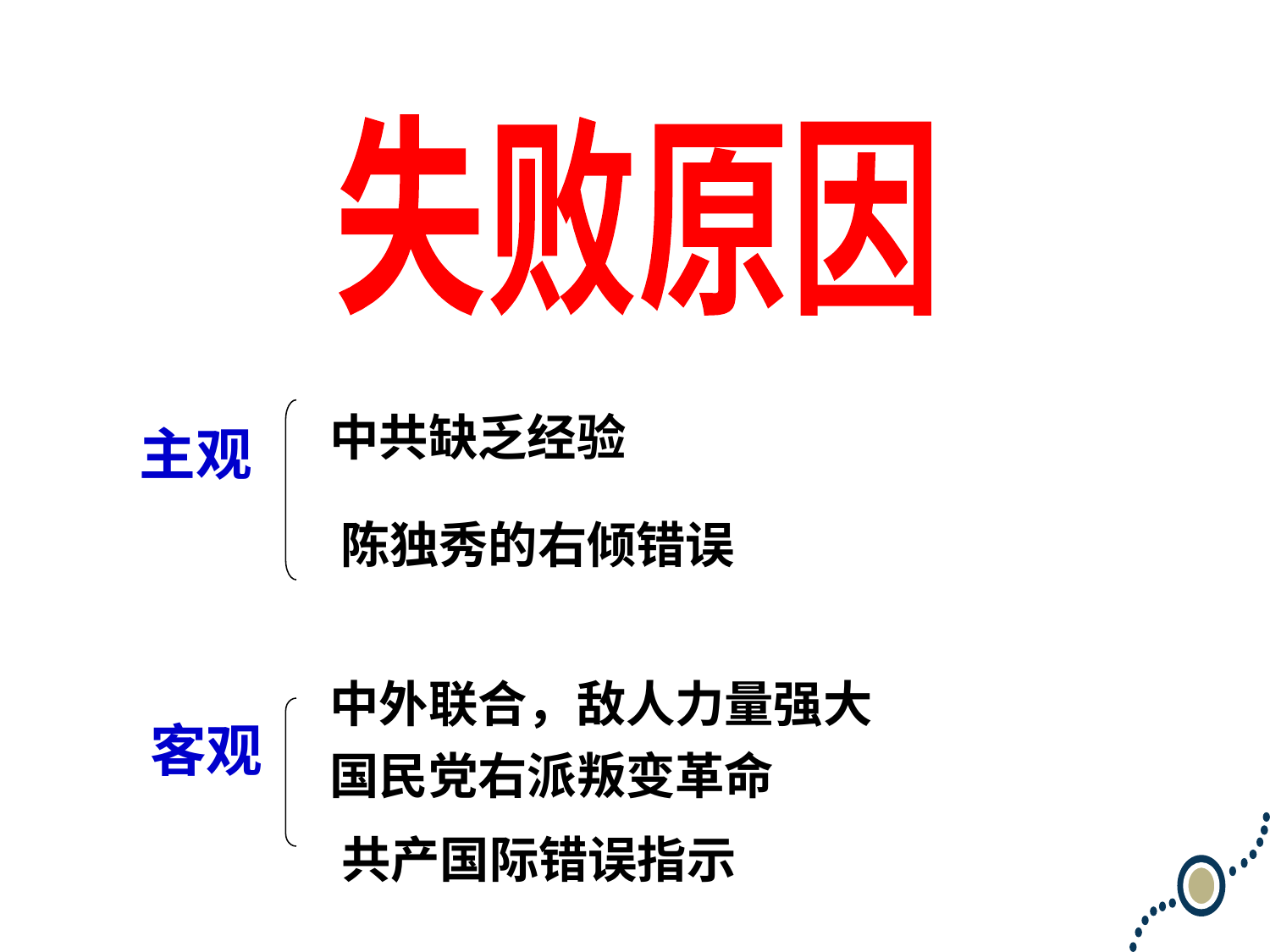

失败原因

中共缺乏经验
主观
陈独秀的右倾错误
中外联合，敌人力量强大

客观
国民党右派叛变革命
共产国际错误指示